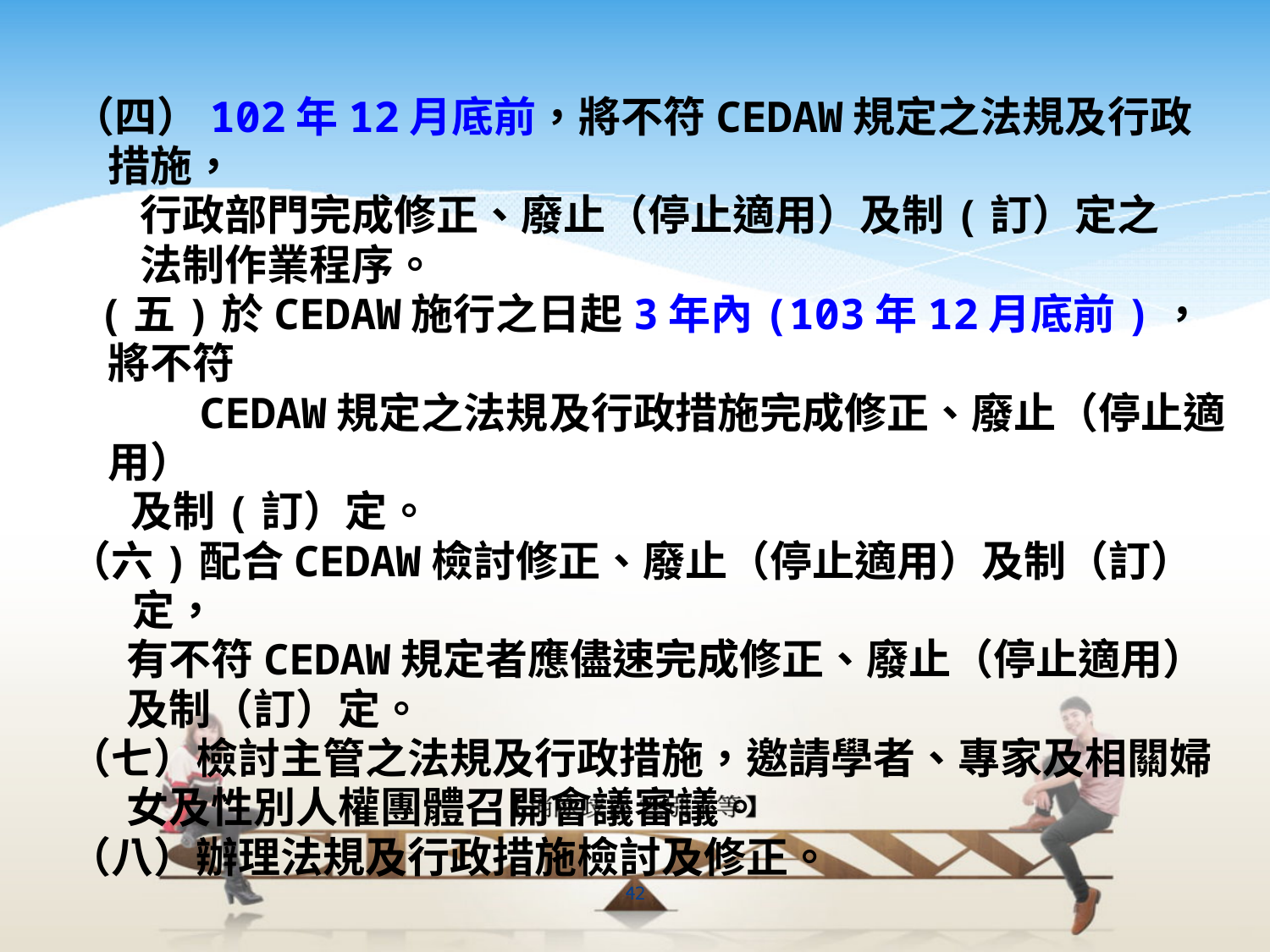

（四）102年12月底前，將不符CEDAW規定之法規及行政措施，
      行政部門完成修正、廢止（停止適用）及制(訂）定之
      法制作業程序。
 (五)於CEDAW施行之日起3年內(103年12月底前)，將不符
     CEDAW規定之法規及行政措施完成修正、廢止（停止適用）
     及制(訂）定。
（六)配合CEDAW檢討修正、廢止（停止適用）及制（訂）定，
     有不符CEDAW規定者應儘速完成修正、廢止（停止適用）
     及制（訂）定。
（七）檢討主管之法規及行政措施，邀請學者、專家及相關婦
     女及性別人權團體召開會議審議。
（八）辦理法規及行政措施檢討及修正。
42